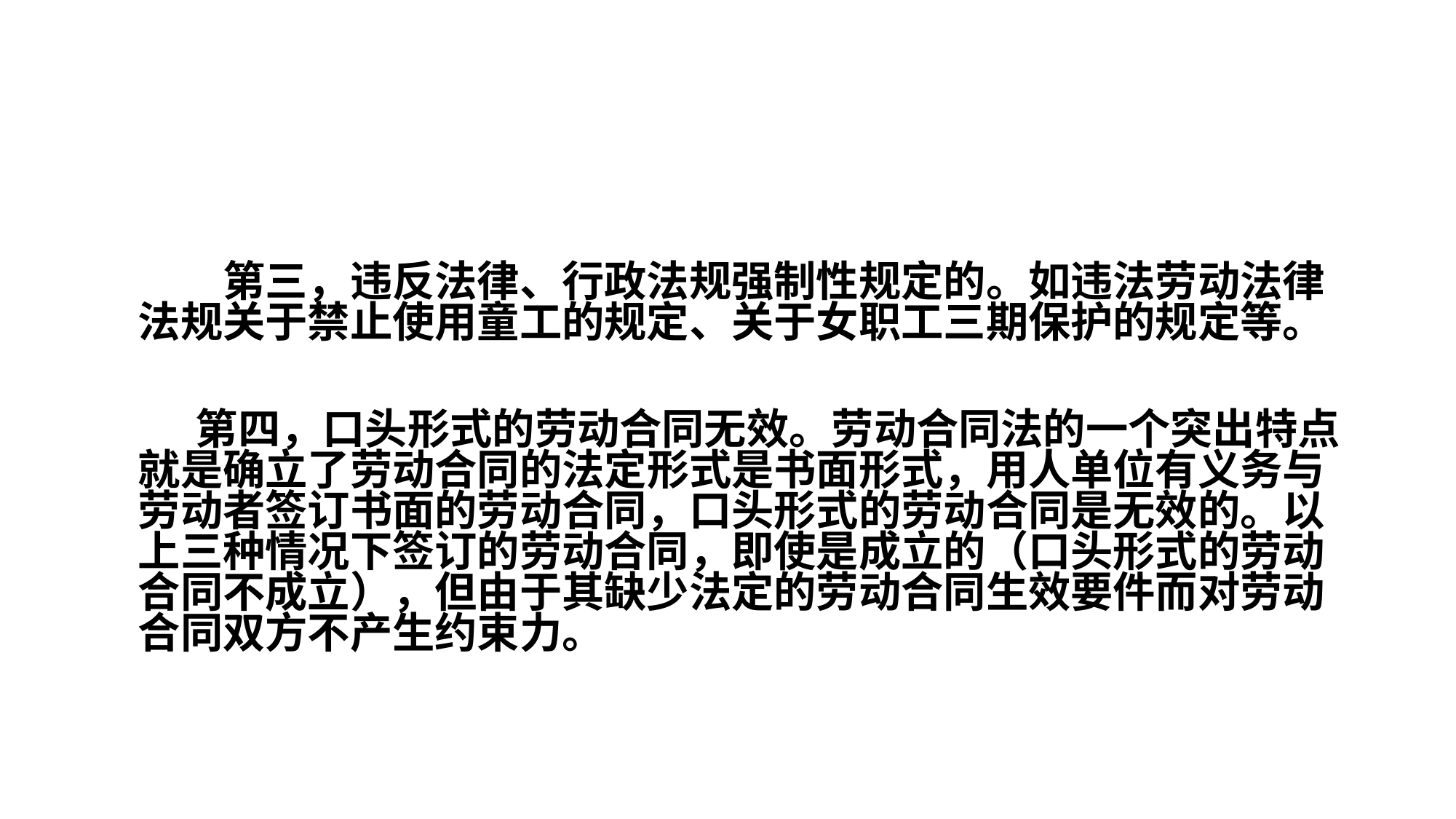

#
　　第三，违反法律、行政法规强制性规定的。如违法劳动法律法规关于禁止使用童工的规定、关于女职工三期保护的规定等。
　　第四，口头形式的劳动合同无效。劳动合同法的一个突出特点就是确立了劳动合同的法定形式是书面形式，用人单位有义务与劳动者签订书面的劳动合同，口头形式的劳动合同是无效的。以上三种情况下签订的劳动合同，即使是成立的（口头形式的劳动合同不成立），但由于其缺少法定的劳动合同生效要件而对劳动合同双方不产生约束力。